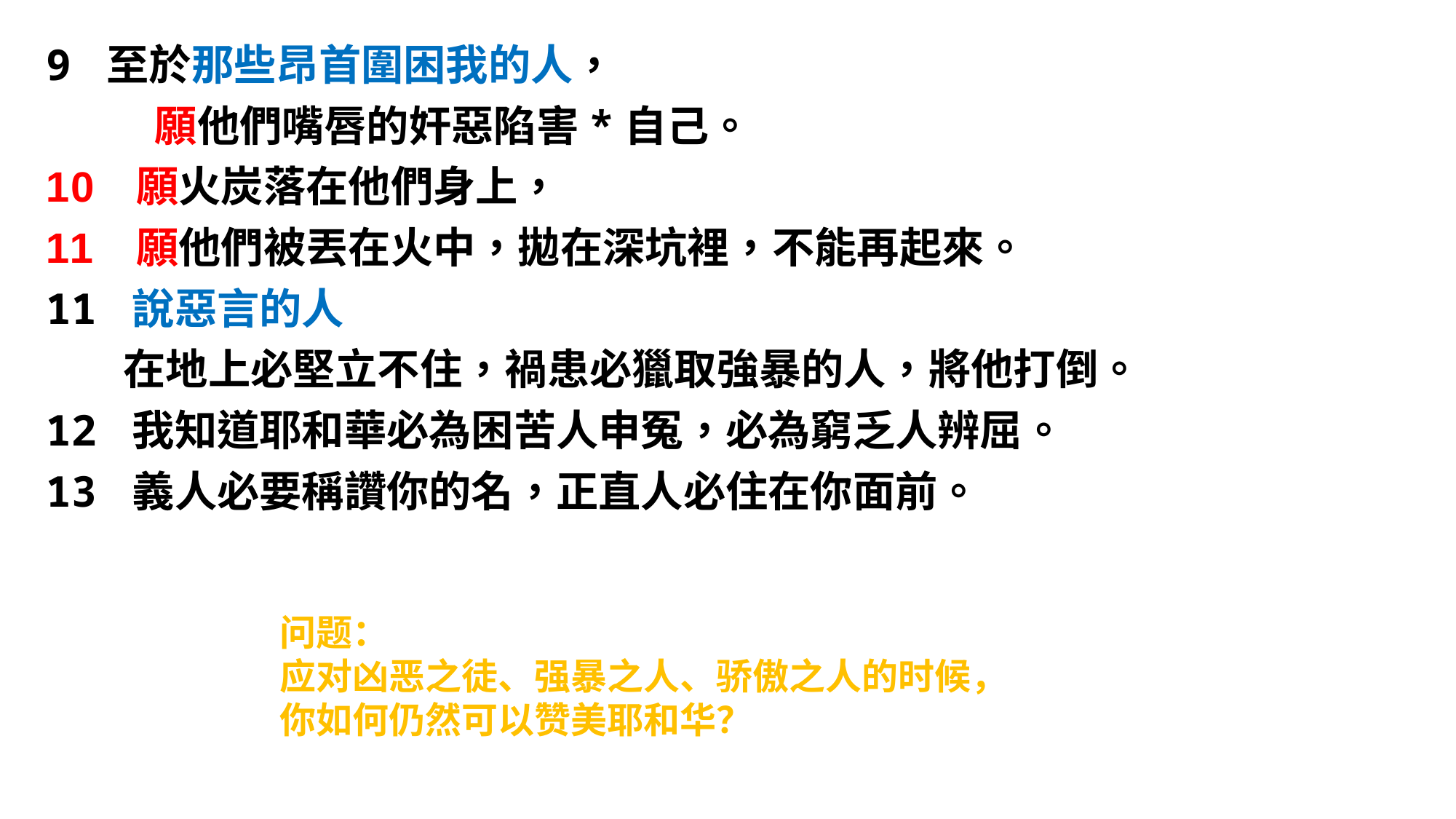

9 至於那些昂首圍困我的人，
	願他們嘴唇的奸惡陷害*自己。
  願火炭落在他們身上，
  願他們被丟在火中，拋在深坑裡，不能再起來。
11 說惡言的人
       在地上必堅立不住，禍患必獵取強暴的人，將他打倒。
12 我知道耶和華必為困苦人申冤，必為窮乏人辨屈。
13 義人必要稱讚你的名，正直人必住在你面前。
问题：
应对凶恶之徒、强暴之人、骄傲之人的时候，
你如何仍然可以赞美耶和华？